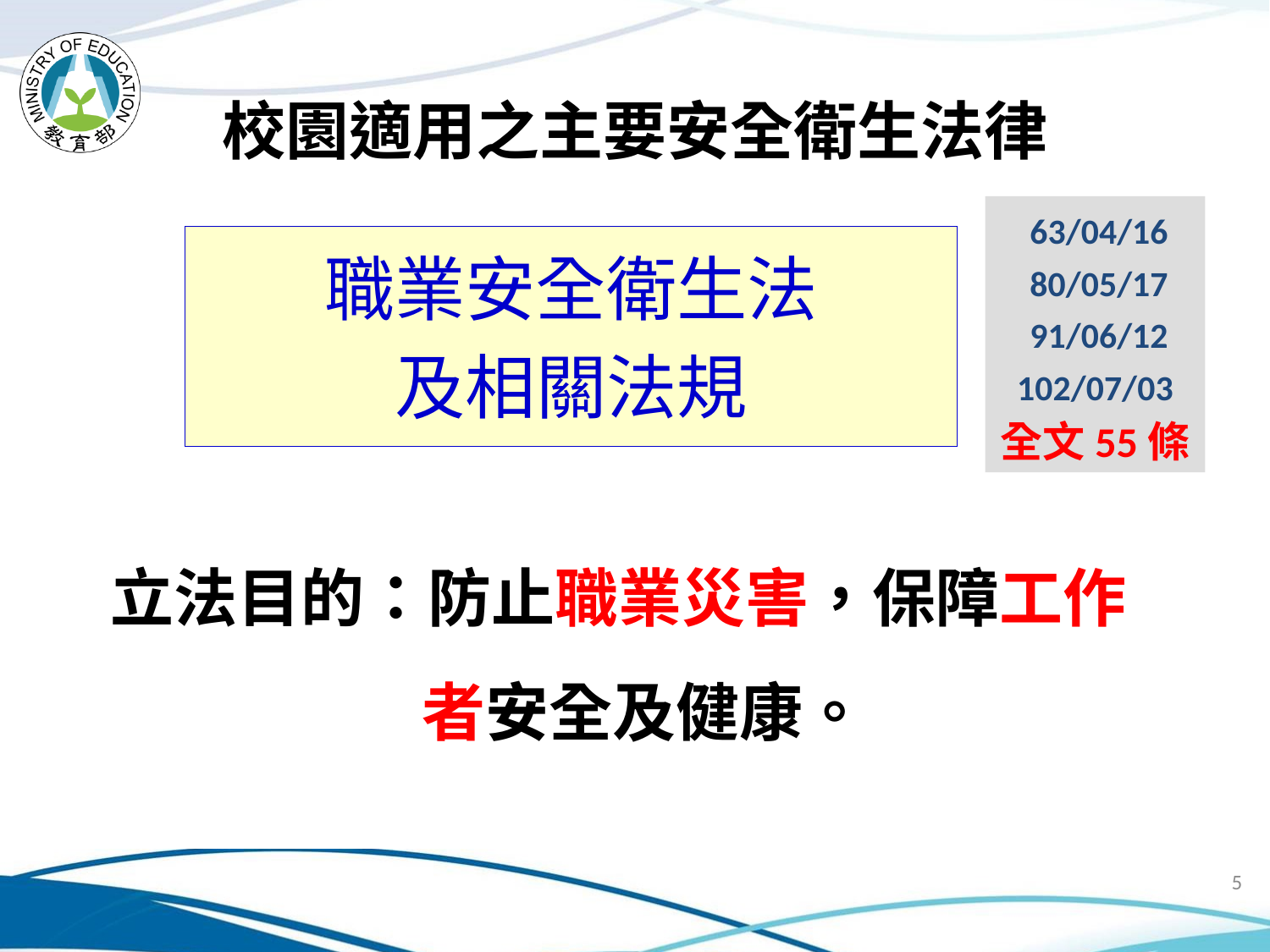

# 校園適用之主要安全衛生法律
 63/04/16
 80/05/17
 91/06/12
102/07/03
全文55條
職業安全衛生法
及相關法規
立法目的：防止職業災害，保障工作者安全及健康。
5